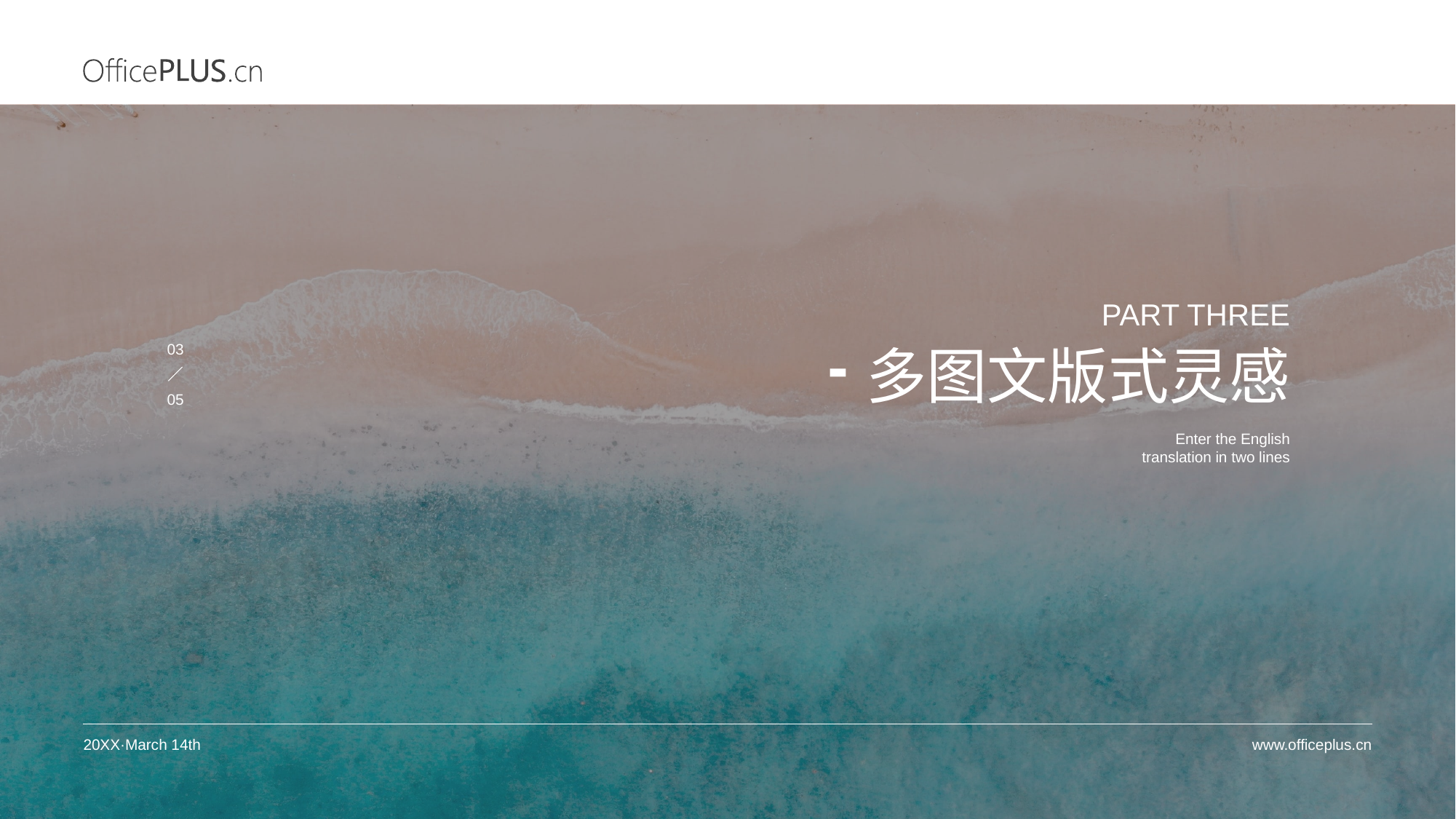

PART three
多图文版式灵感
03

05
Enter the English
translation in two lines
20XX·March 14th